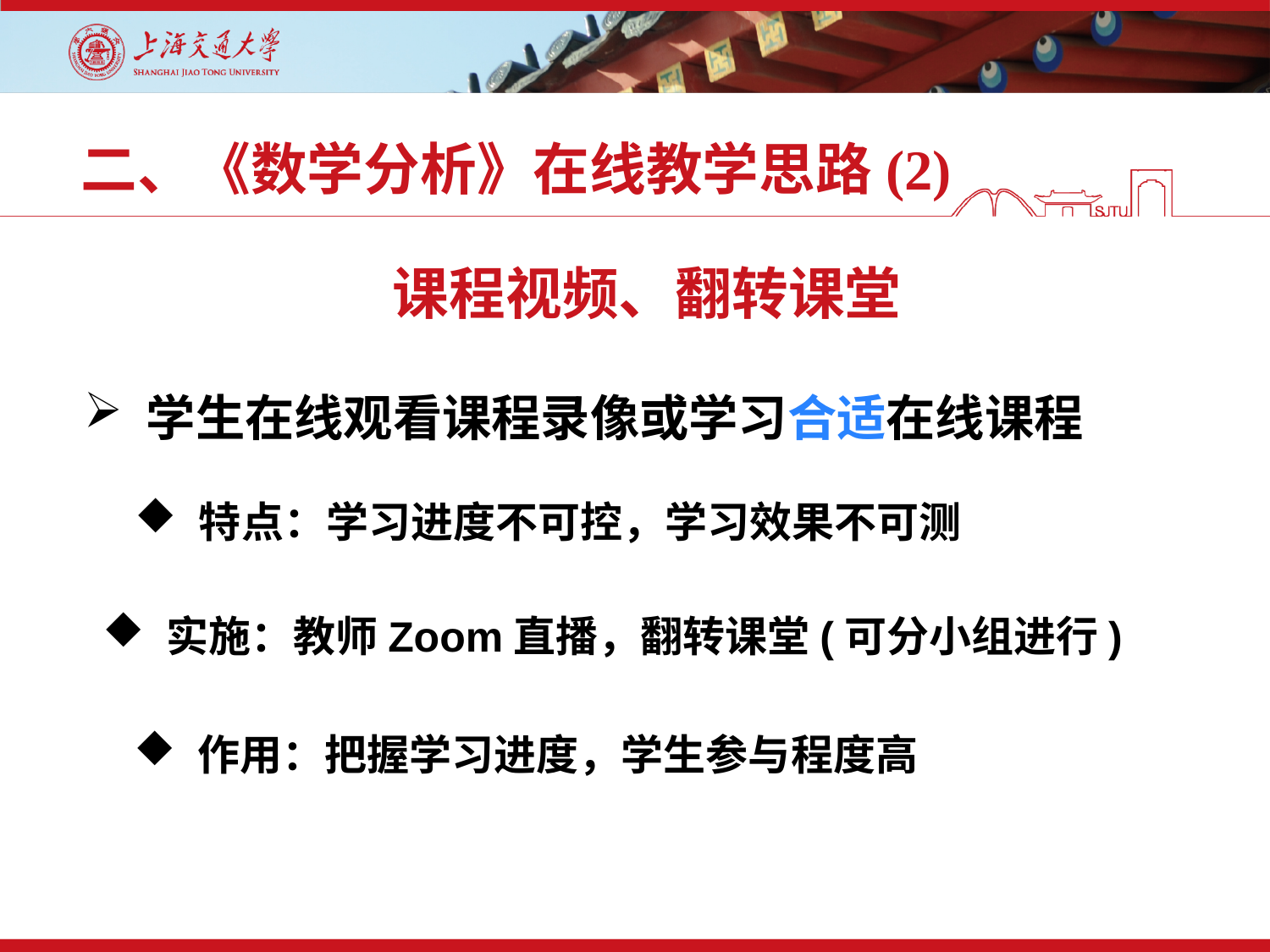

# 二、《数学分析》在线教学思路(2)
课程视频、翻转课堂
 学生在线观看课程录像或学习合适在线课程
特点：学习进度不可控，学习效果不可测
实施：教师Zoom直播，翻转课堂(可分小组进行)
作用：把握学习进度，学生参与程度高